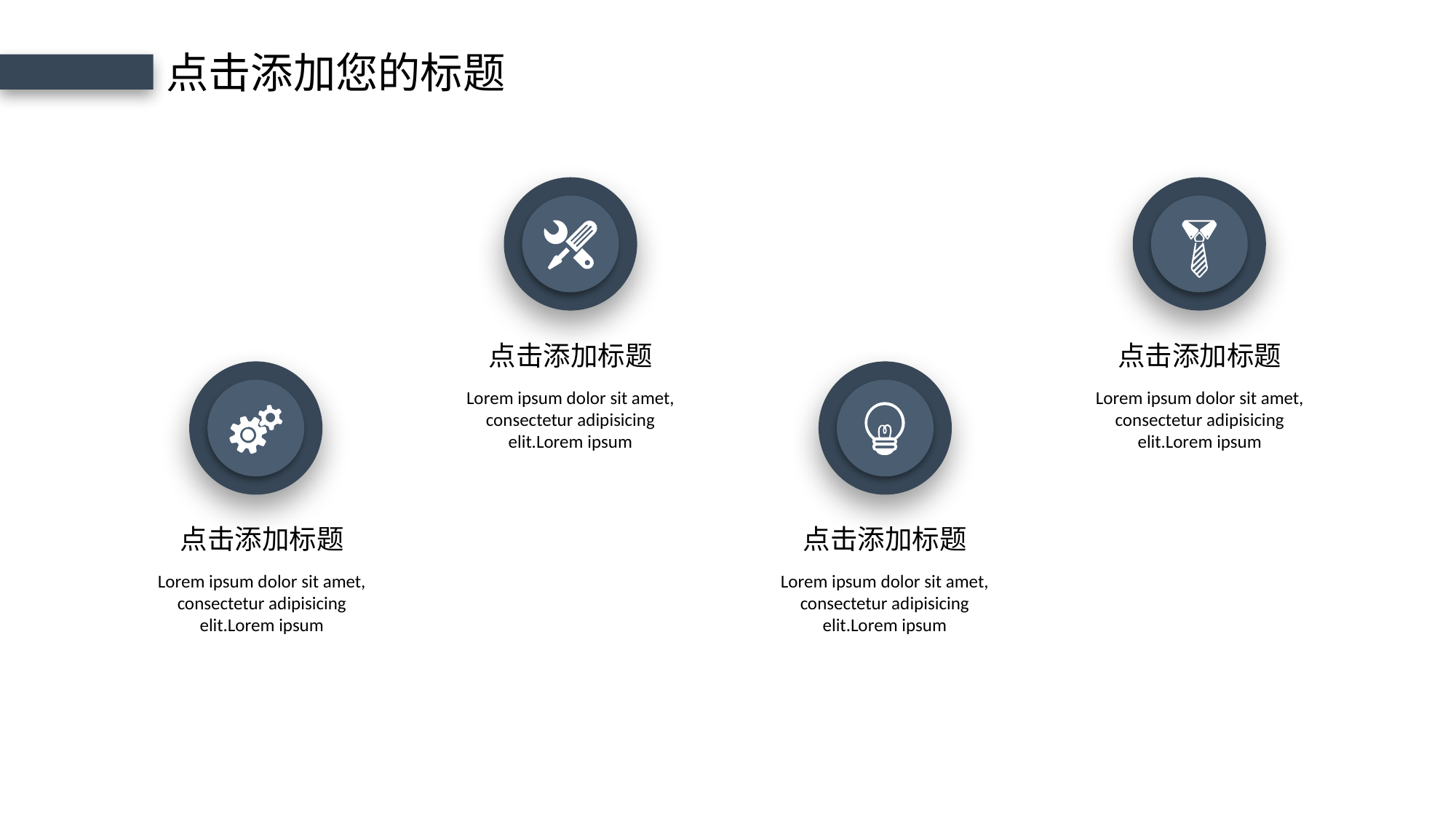

点击添加您的标题

点击添加标题
点击添加标题

Lorem ipsum dolor sit amet, consectetur adipisicing elit.Lorem ipsum
Lorem ipsum dolor sit amet, consectetur adipisicing elit.Lorem ipsum

点击添加标题
点击添加标题
Lorem ipsum dolor sit amet, consectetur adipisicing elit.Lorem ipsum
Lorem ipsum dolor sit amet, consectetur adipisicing elit.Lorem ipsum